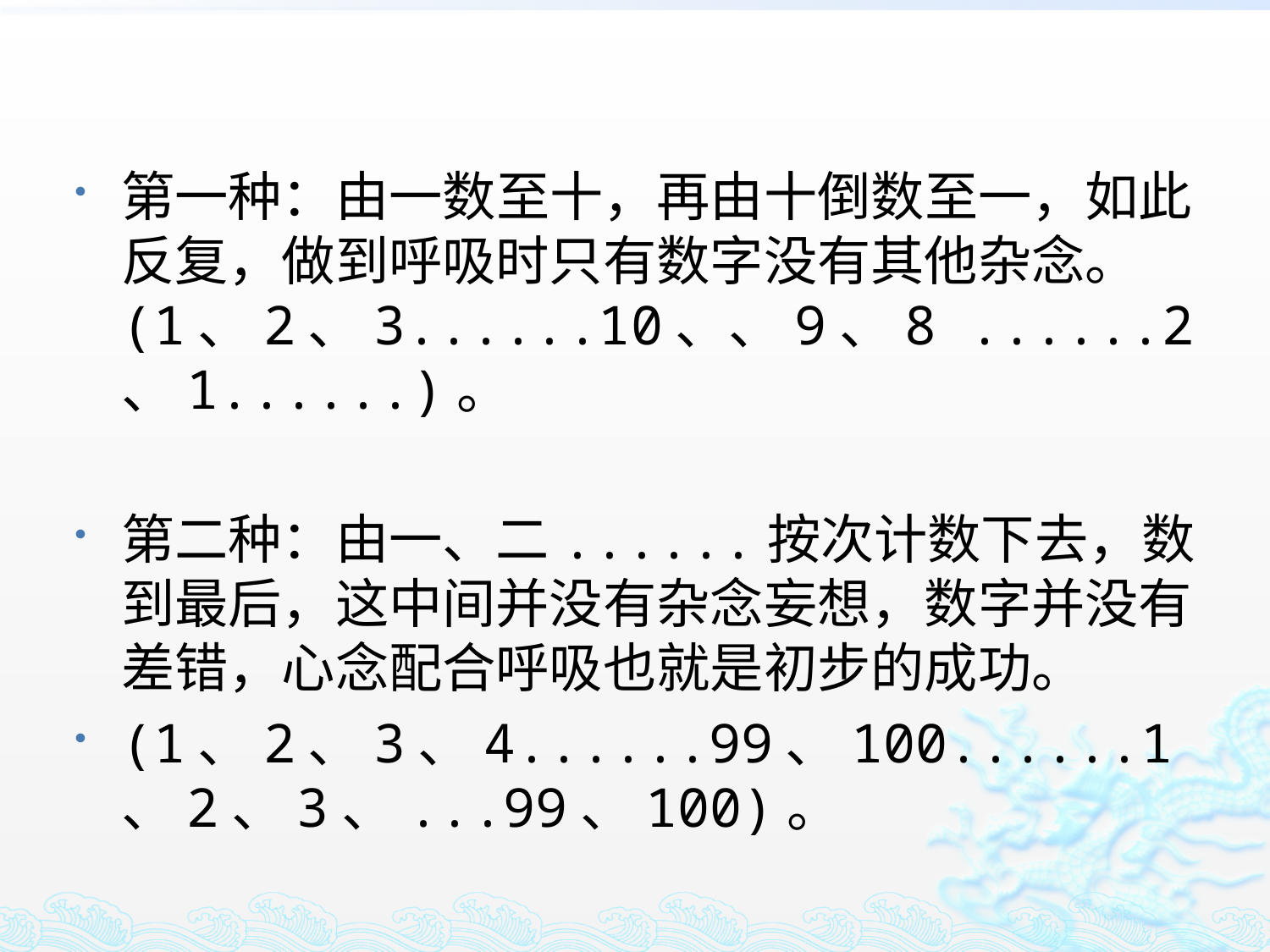

第一种：由一数至十，再由十倒数至一，如此反复，做到呼吸时只有数字没有其他杂念。(1、2、3......10、、9、8 ......2、1......)。

第二种：由一、二......按次计数下去，数到最后，这中间并没有杂念妄想，数字并没有差错，心念配合呼吸也就是初步的成功。
(1、2、3、4......99、100......1、2、3、...99、100)。